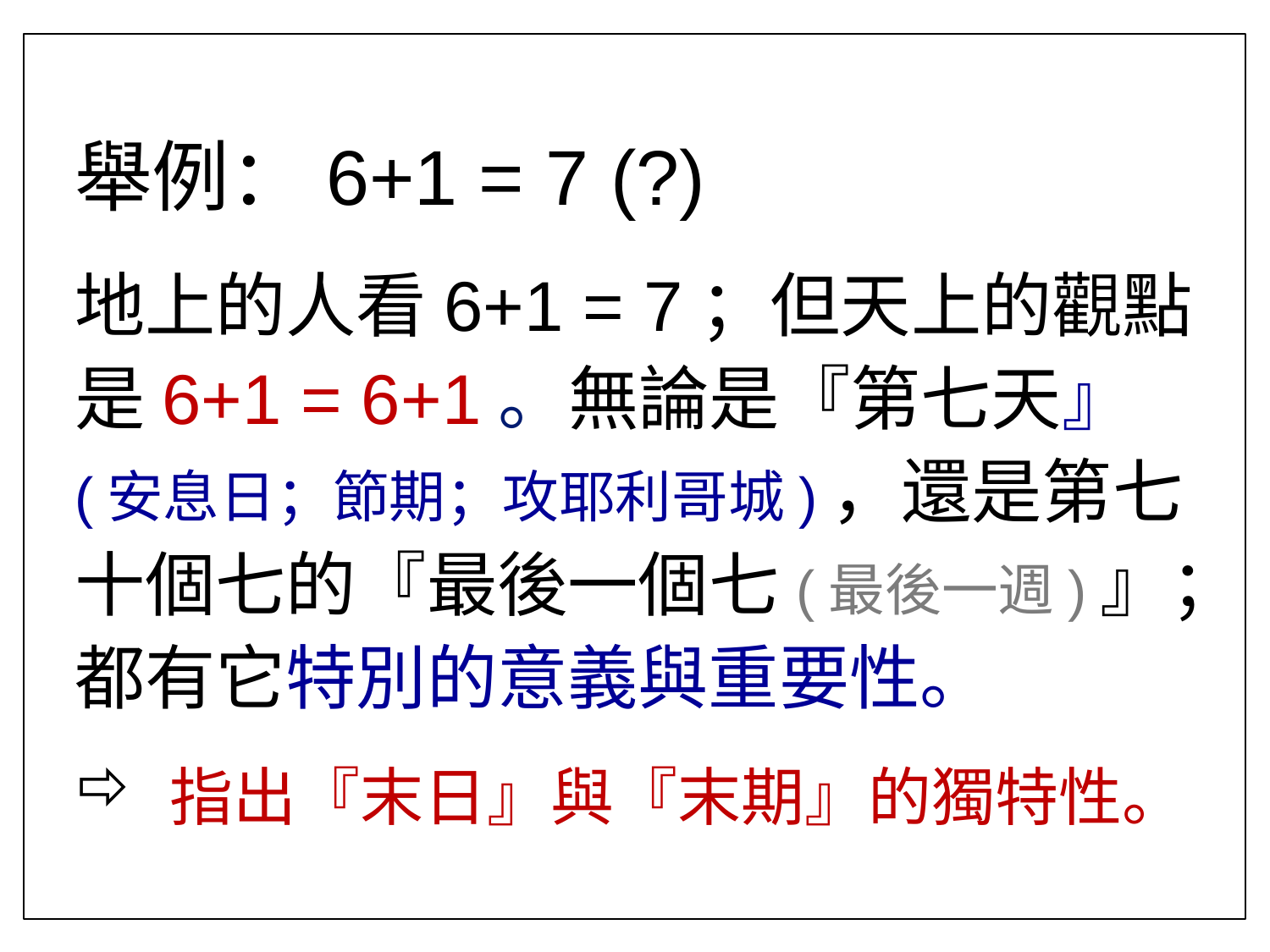

舉例：6+1 = 7 (?)
地上的人看6+1 = 7；但天上的觀點是6+1 = 6+1。無論是『第七天』(安息日；節期；攻耶利哥城)，還是第七十個七的『最後一個七(最後一週)』；都有它特別的意義與重要性。
指出『末日』與『末期』的獨特性。